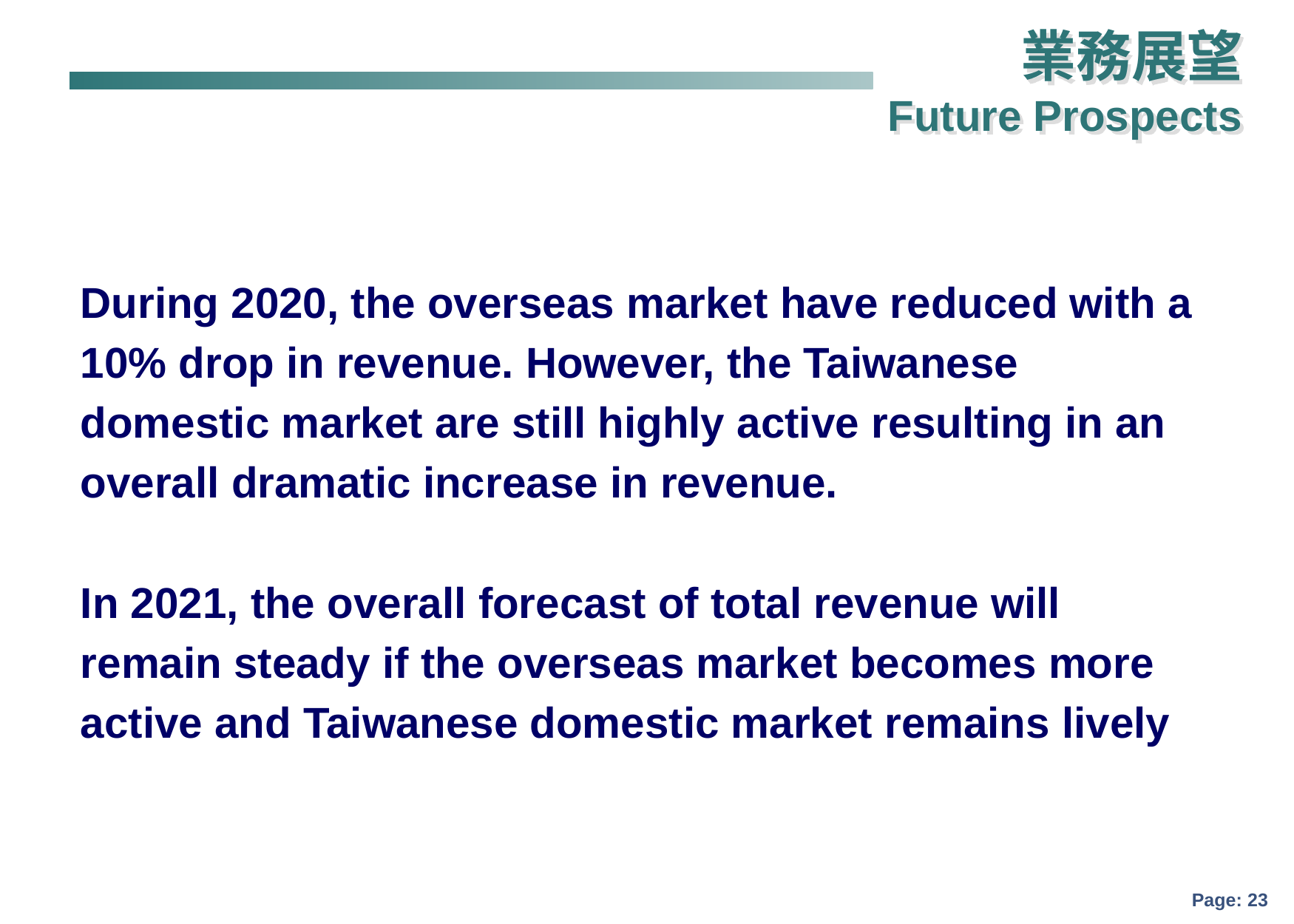

業務展望
Future Prospects

During 2020, the overseas market have reduced with a 10% drop in revenue. However, the Taiwanese domestic market are still highly active resulting in an overall dramatic increase in revenue.

In 2021, the overall forecast of total revenue will remain steady if the overseas market becomes more active and Taiwanese domestic market remains lively
Page: 23